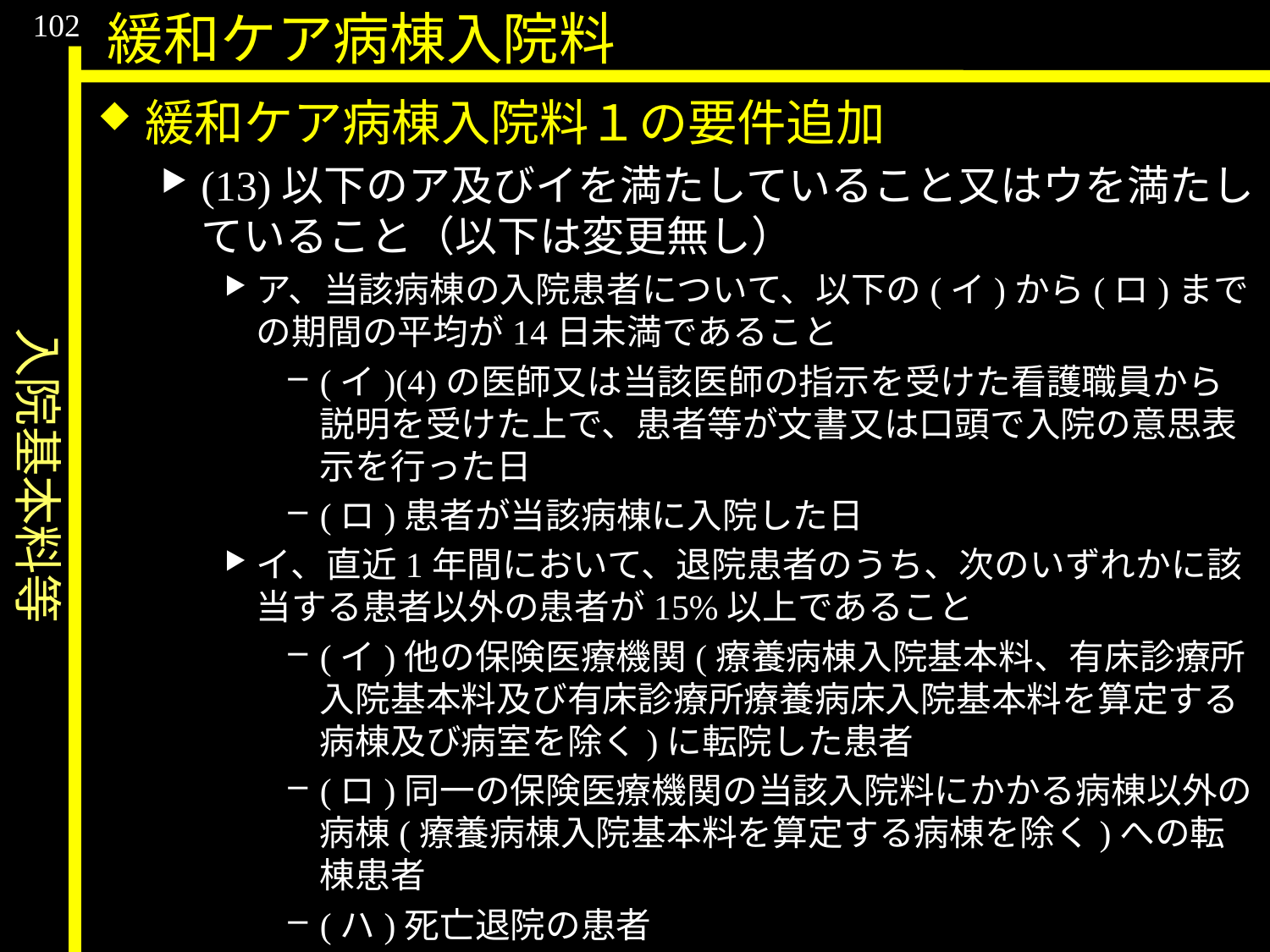

入院基本料等
102
緩和ケア病棟入院料

緩和ケア病棟入院料１の要件追加
(13)以下のア及びイを満たしていること又はウを満たしていること（以下は変更無し）
ア、当該病棟の入院患者について、以下の(イ)から(ロ)までの期間の平均が14日未満であること
(イ)(4)の医師又は当該医師の指示を受けた看護職員から説明を受けた上で、患者等が文書又は口頭で入院の意思表示を行った日
(ロ)患者が当該病棟に入院した日
イ、直近1年間において、退院患者のうち、次のいずれかに該当する患者以外の患者が15%以上であること
(イ)他の保険医療機関(療養病棟入院基本料、有床診療所入院基本料及び有床診療所療養病床入院基本料を算定する病棟及び病室を除く)に転院した患者
(ロ)同一の保険医療機関の当該入院料にかかる病棟以外の病棟(療養病棟入院基本料を算定する病棟を除く)への転棟患者
(ハ)死亡退院の患者